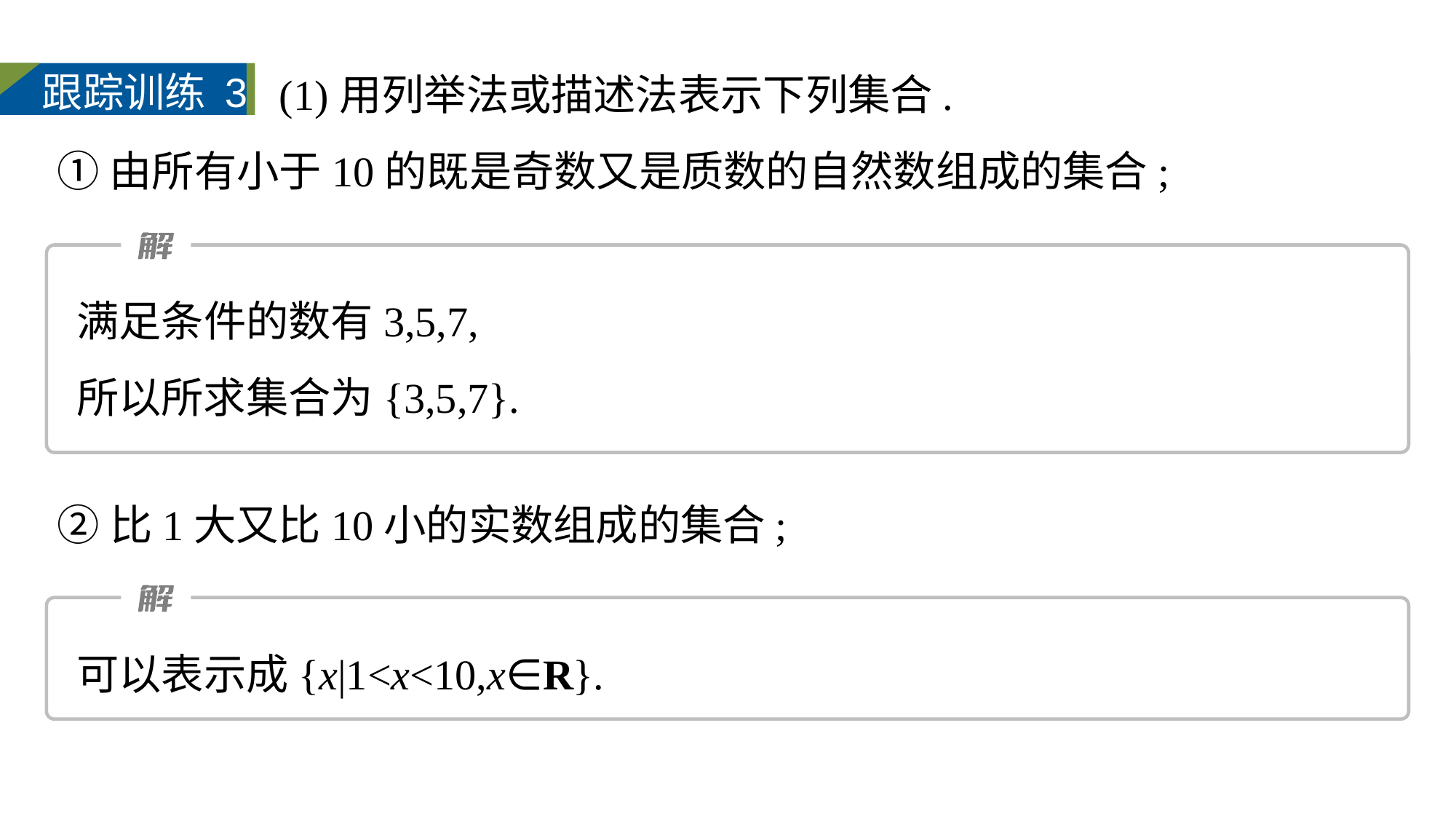

(1)用列举法或描述法表示下列集合.
①由所有小于10的既是奇数又是质数的自然数组成的集合;
跟踪训练 3

满足条件的数有3,5,7,
所以所求集合为{3,5,7}.
②比1大又比10小的实数组成的集合;

可以表示成{x|1<x<10,x∈R}.